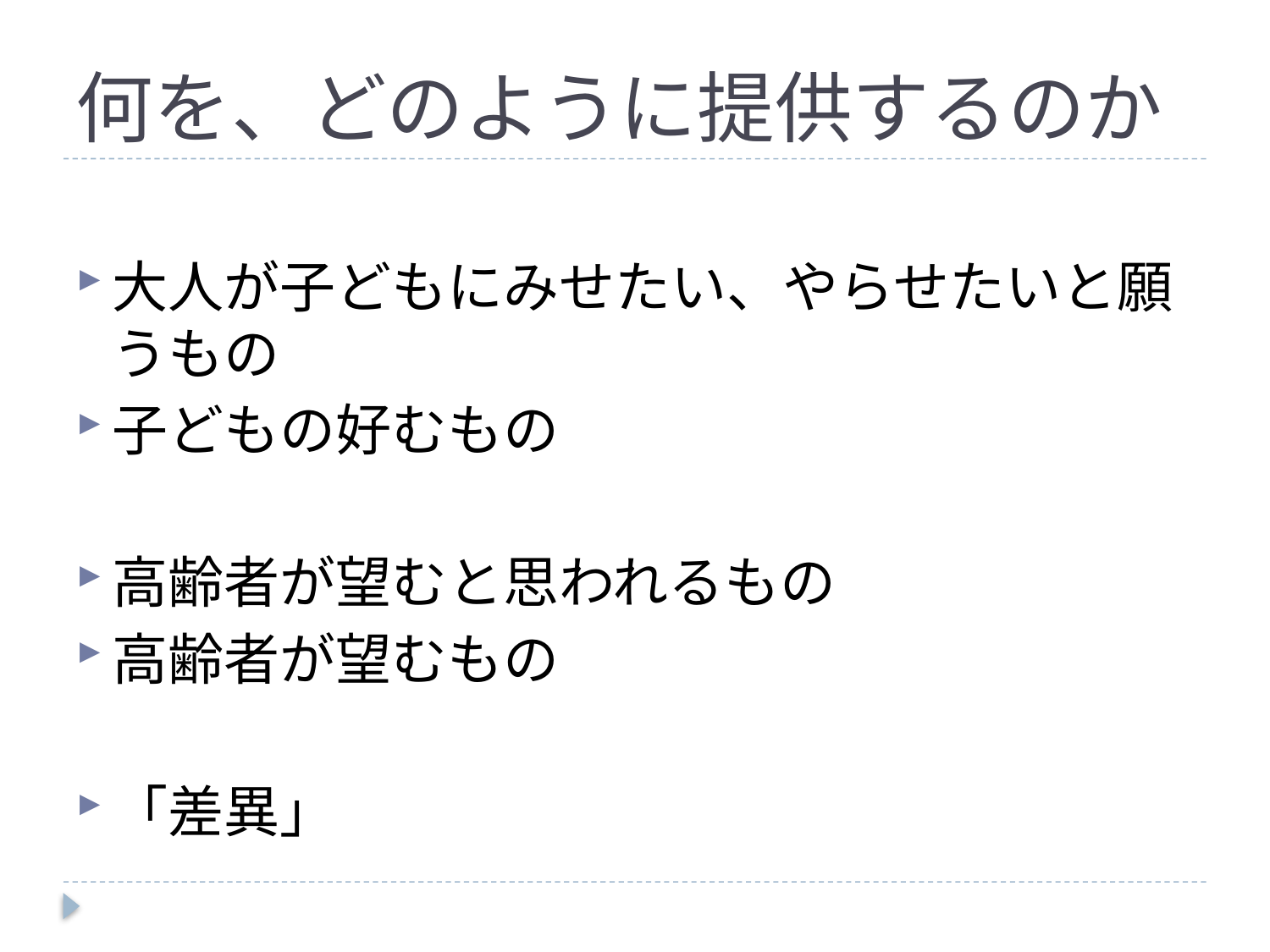

# 何を、どのように提供するのか

大人が子どもにみせたい、やらせたいと願うもの
子どもの好むもの

高齢者が望むと思われるもの
高齢者が望むもの

「差異」